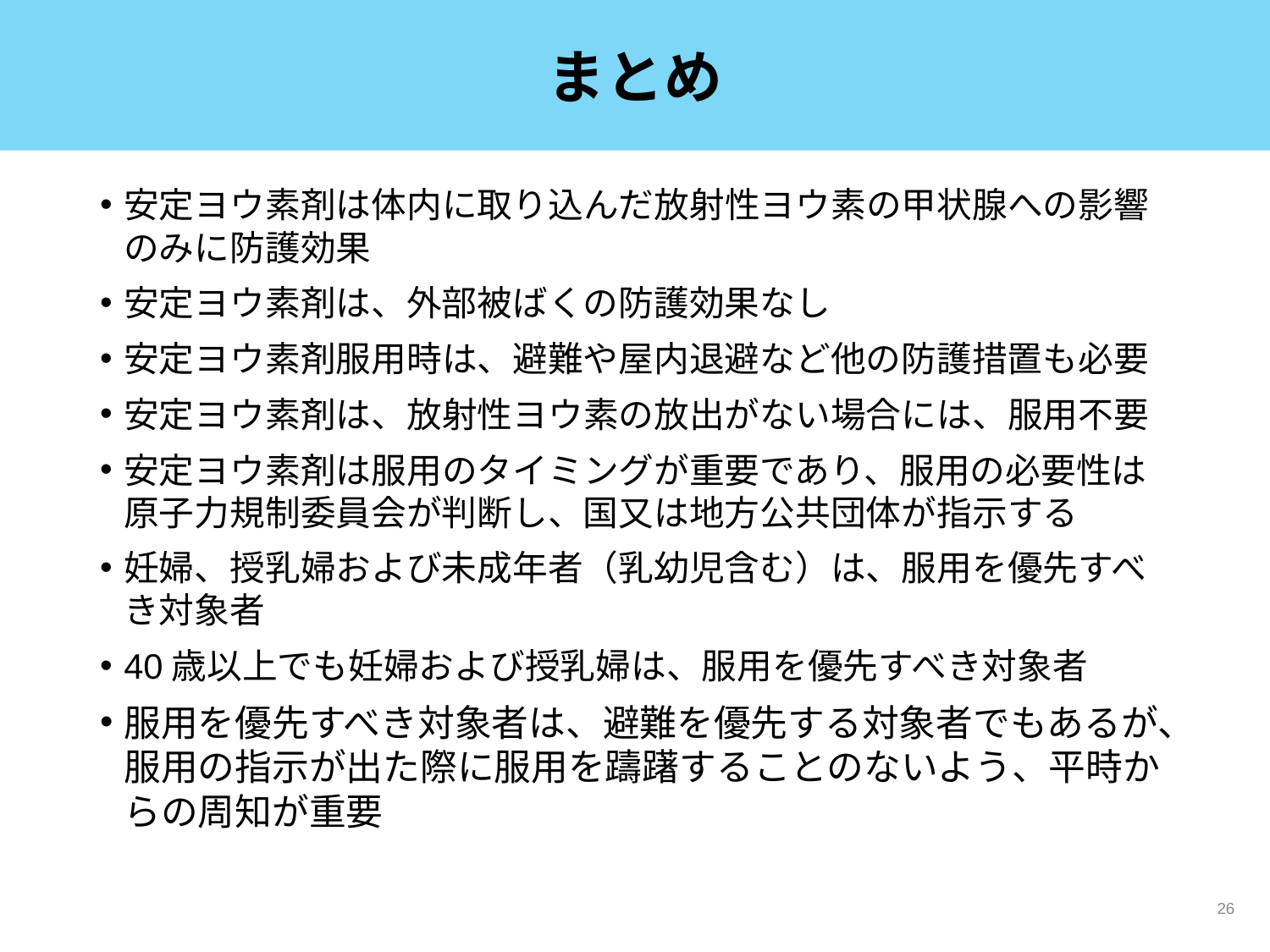

# まとめ
安定ヨウ素剤は体内に取り込んだ放射性ヨウ素の甲状腺への影響のみに防護効果
安定ヨウ素剤は、外部被ばくの防護効果なし
安定ヨウ素剤服用時は、避難や屋内退避など他の防護措置も必要
安定ヨウ素剤は、放射性ヨウ素の放出がない場合には、服用不要
安定ヨウ素剤は服用のタイミングが重要であり、服用の必要性は原子力規制委員会が判断し、国又は地方公共団体が指示する
妊婦、授乳婦および未成年者（乳幼児含む）は、服用を優先すべき対象者
40歳以上でも妊婦および授乳婦は、服用を優先すべき対象者
服用を優先すべき対象者は、避難を優先する対象者でもあるが、服用の指示が出た際に服用を躊躇することのないよう、平時からの周知が重要
26